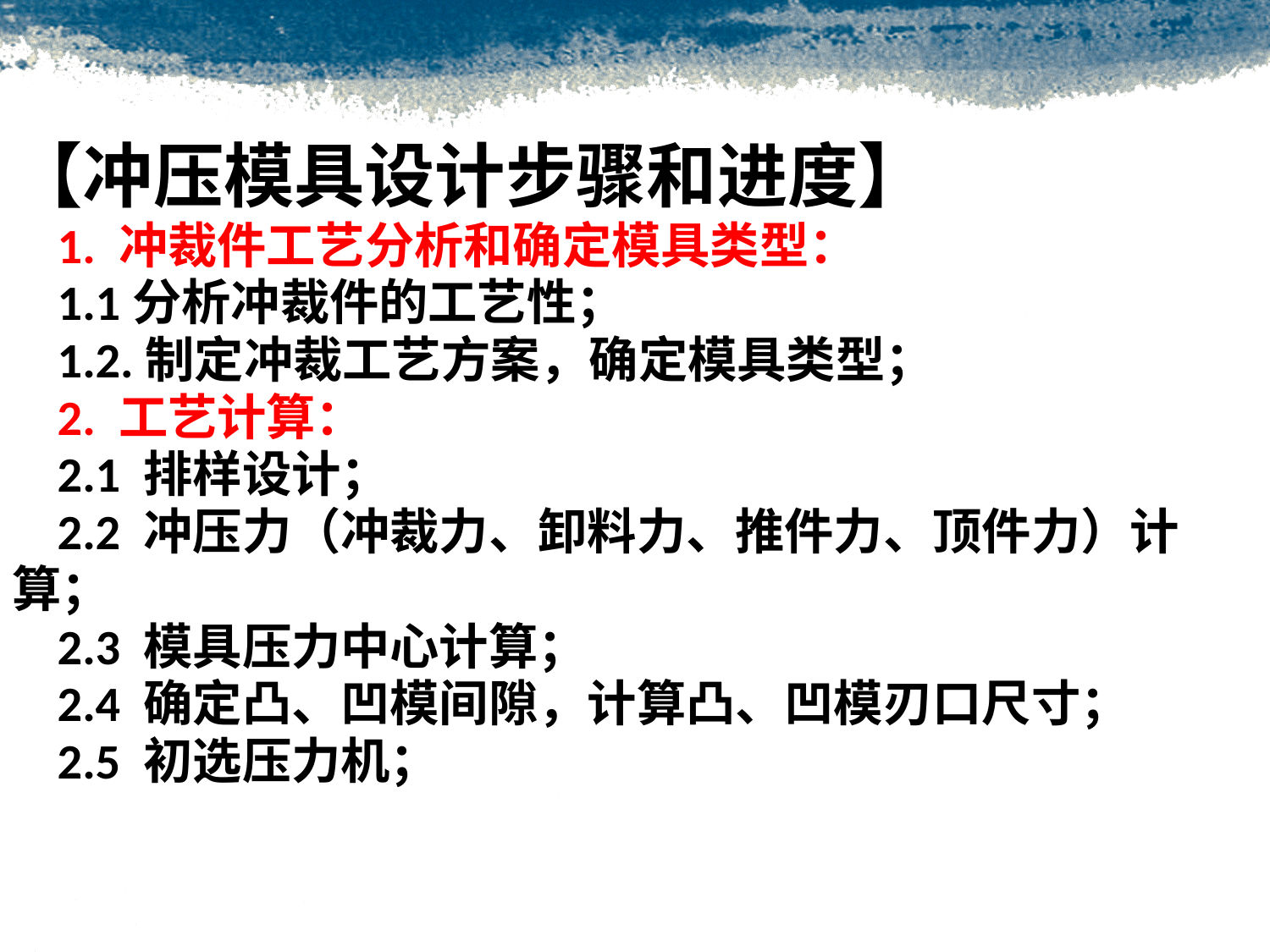

【冲压模具设计步骤和进度】
    1. 冲裁件工艺分析和确定模具类型：
    1.1分析冲裁件的工艺性；
    1.2.制定冲裁工艺方案，确定模具类型；
    2. 工艺计算：
    2.1 排样设计；
    2.2 冲压力（冲裁力、卸料力、推件力、顶件力）计
算；
    2.3 模具压力中心计算；
    2.4 确定凸、凹模间隙，计算凸、凹模刃口尺寸；
    2.5 初选压力机；